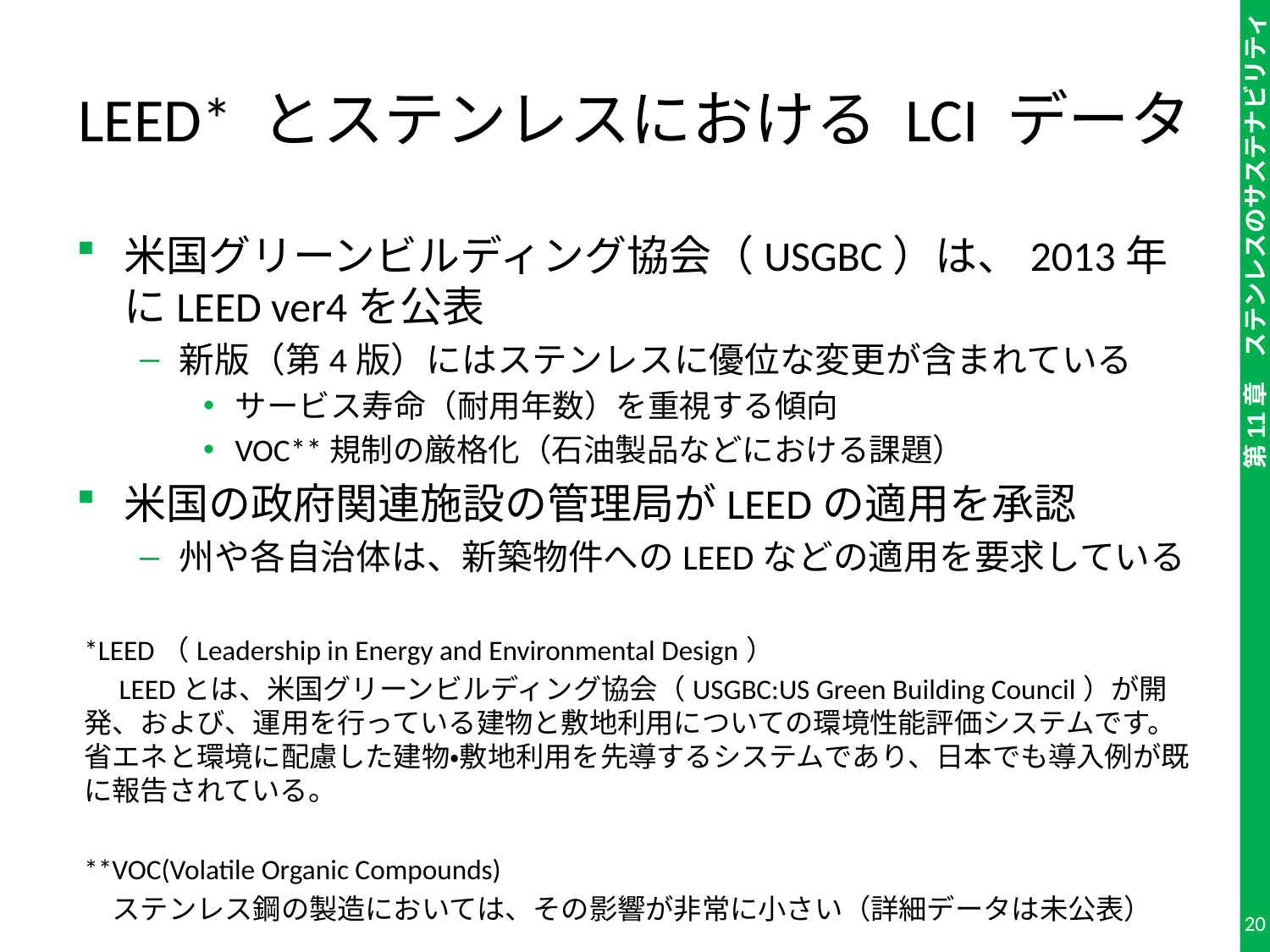

# LEED* とステンレスにおける LCI データ
米国グリーンビルディング協会（USGBC）は、2013年にLEED ver4を公表
新版（第4版）にはステンレスに優位な変更が含まれている
サービス寿命（耐用年数）を重視する傾向
VOC**規制の厳格化（石油製品などにおける課題）
米国の政府関連施設の管理局がLEEDの適用を承認
州や各自治体は、新築物件へのLEEDなどの適用を要求している

*LEED（Leadership in Energy and Environmental Design）
　LEEDとは、米国グリーンビルディング協会（USGBC:US Green Building Council）が開発、および、運用を行っている建物と敷地利用についての環境性能評価システムです。省エネと環境に配慮した建物・敷地利用を先導するシステムであり、日本でも導入例が既に報告されている。

**VOC(Volatile Organic Compounds)
　ステンレス鋼の製造においては、その影響が非常に小さい（詳細データは未公表）
20